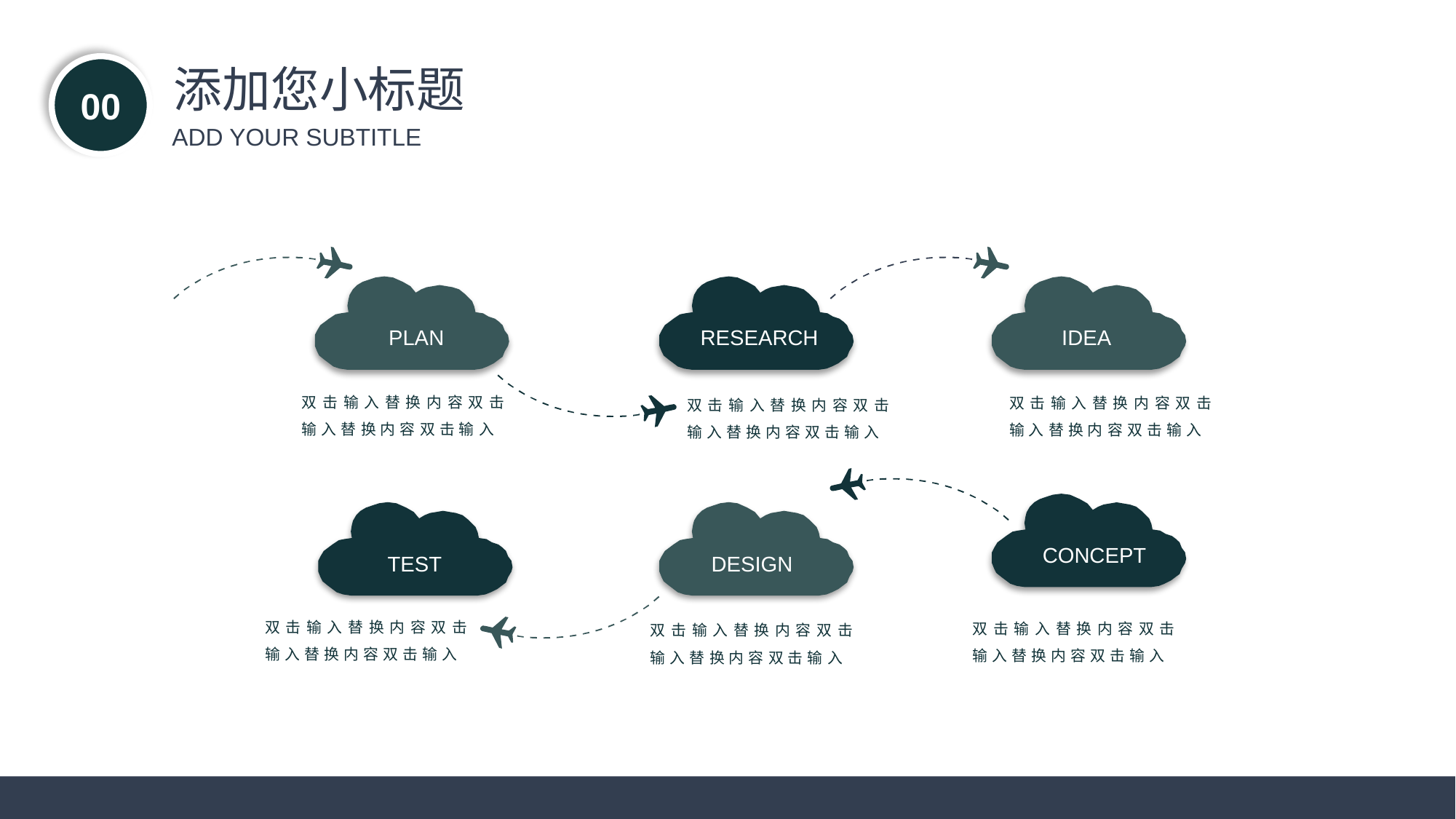

添加您小标题
00
ADD YOUR SUBTITLE

PLAN

IDEA

RESEARCH

双击输入替换内容双击输入替换内容双击输入
双击输入替换内容双击输入替换内容双击输入
双击输入替换内容双击输入替换内容双击输入

CONCEPT

TEST

DESIGN

双击输入替换内容双击输入替换内容双击输入
双击输入替换内容双击输入替换内容双击输入
双击输入替换内容双击输入替换内容双击输入